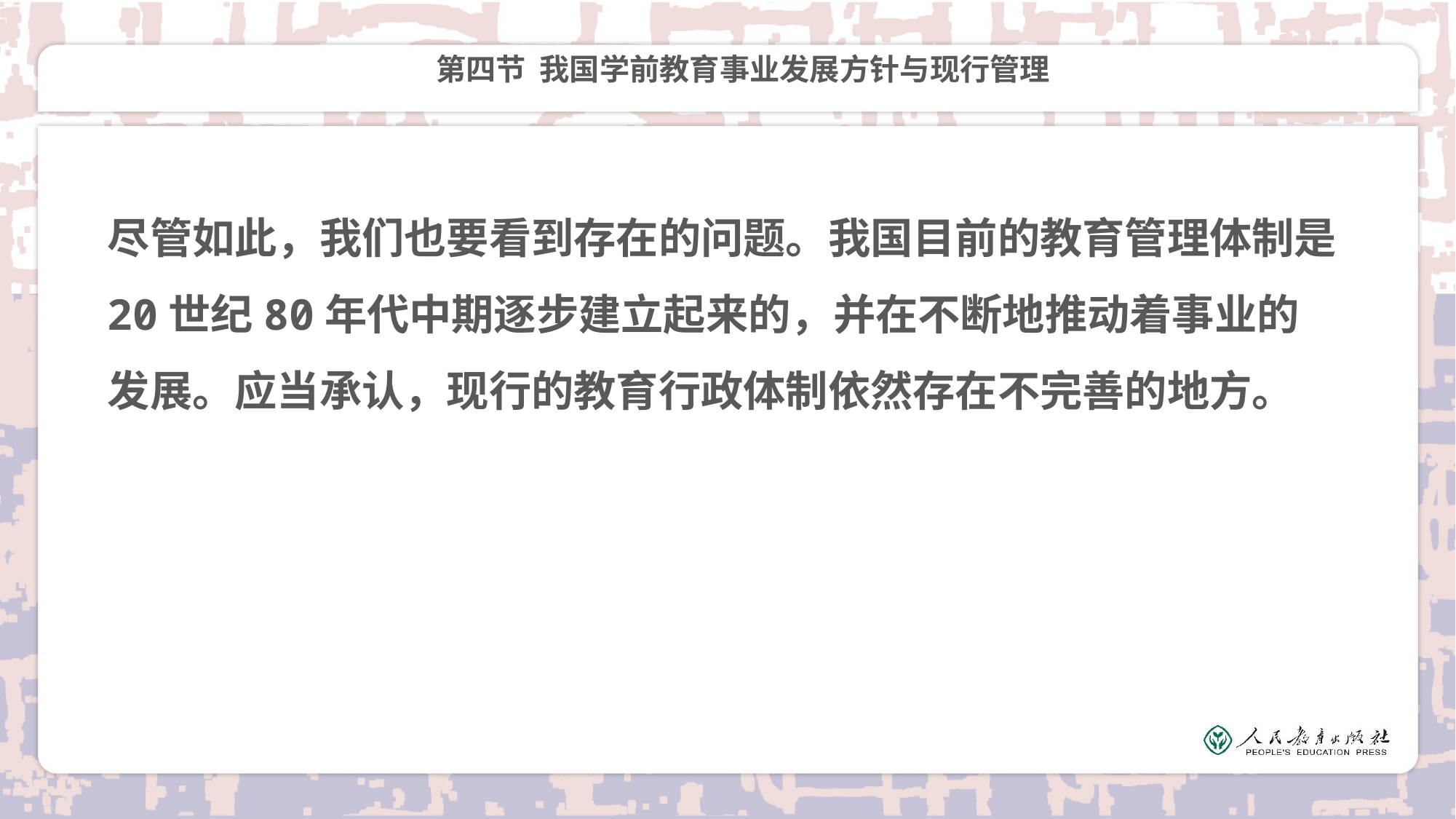

# 第四节  我国学前教育事业发展方针与现行管理
尽管如此，我们也要看到存在的问题。我国目前的教育管理体制是20世纪80年代中期逐步建立起来的，并在不断地推动着事业的发展。应当承认，现行的教育行政体制依然存在不完善的地方。